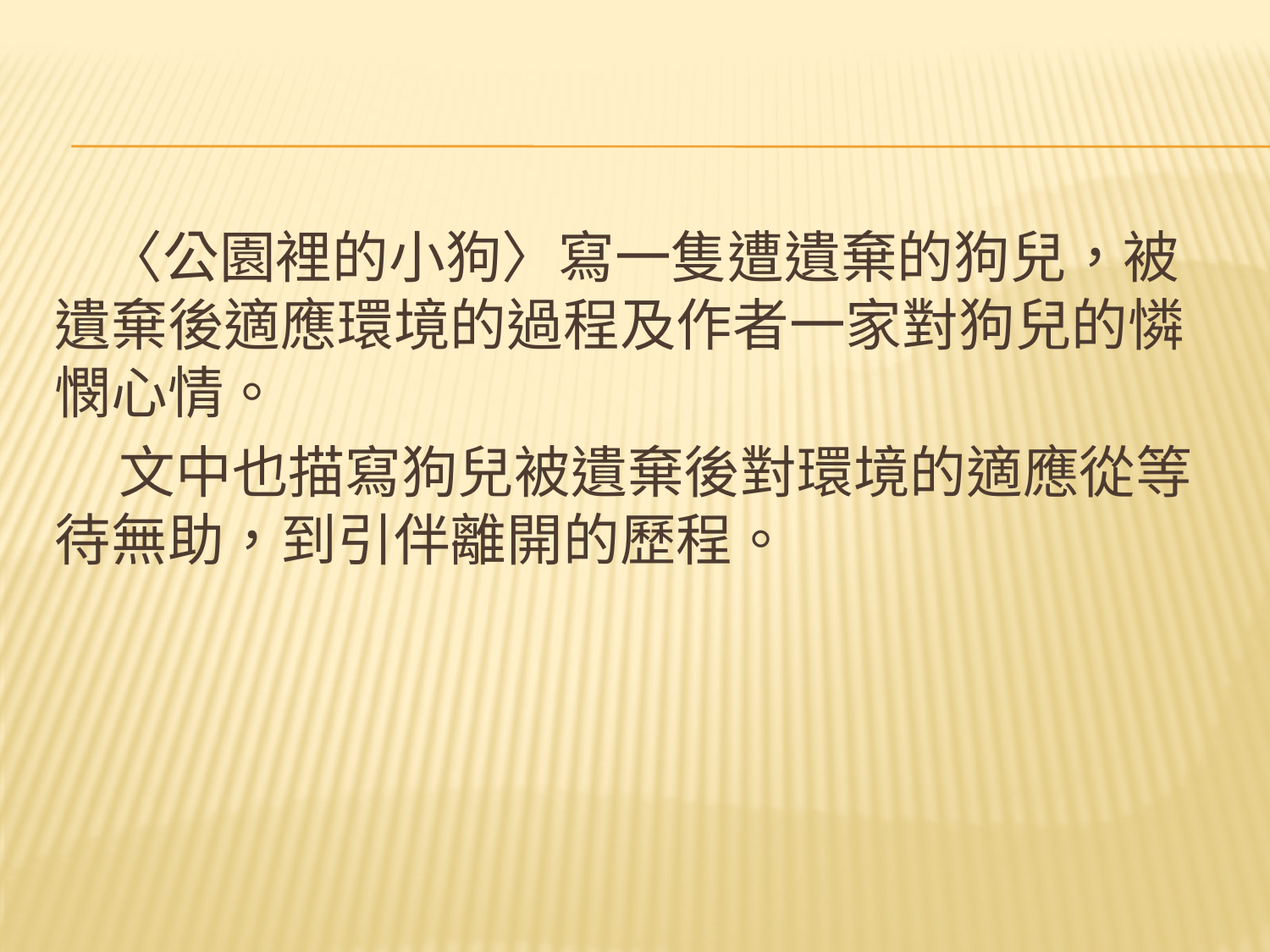

#
   〈公園裡的小狗〉寫一隻遭遺棄的狗兒，被遺棄後適應環境的過程及作者一家對狗兒的憐憫心情。
    文中也描寫狗兒被遺棄後對環境的適應從等待無助，到引伴離開的歷程。